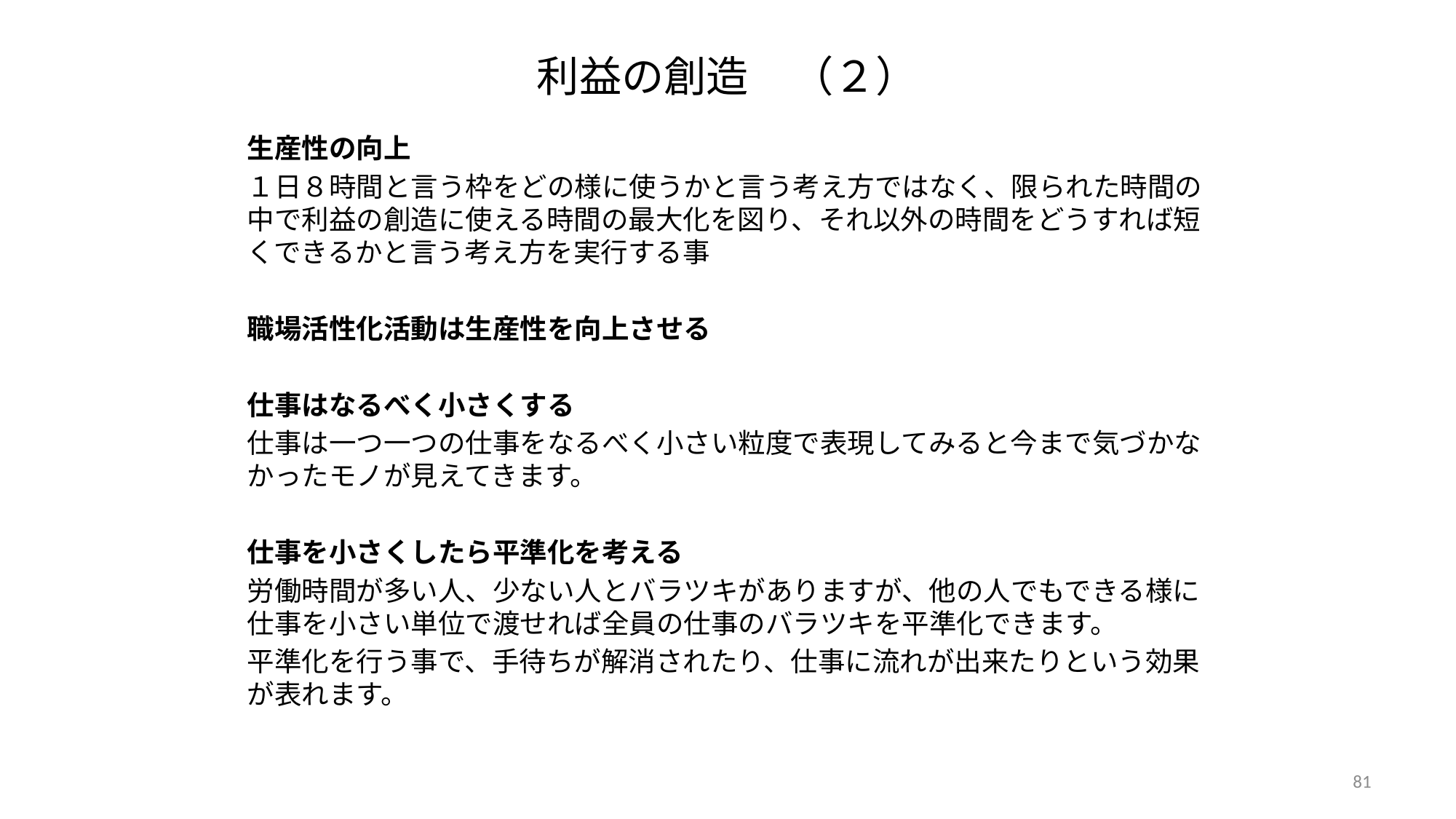

# 利益の創造　（２）
生産性の向上
１日８時間と言う枠をどの様に使うかと言う考え方ではなく、限られた時間の中で利益の創造に使える時間の最大化を図り、それ以外の時間をどうすれば短くできるかと言う考え方を実行する事

職場活性化活動は生産性を向上させる

仕事はなるべく小さくする
仕事は一つ一つの仕事をなるべく小さい粒度で表現してみると今まで気づかなかったモノが見えてきます。

仕事を小さくしたら平準化を考える
労働時間が多い人、少ない人とバラツキがありますが、他の人でもできる様に仕事を小さい単位で渡せれば全員の仕事のバラツキを平準化できます。
平準化を行う事で、手待ちが解消されたり、仕事に流れが出来たりという効果が表れます。
81